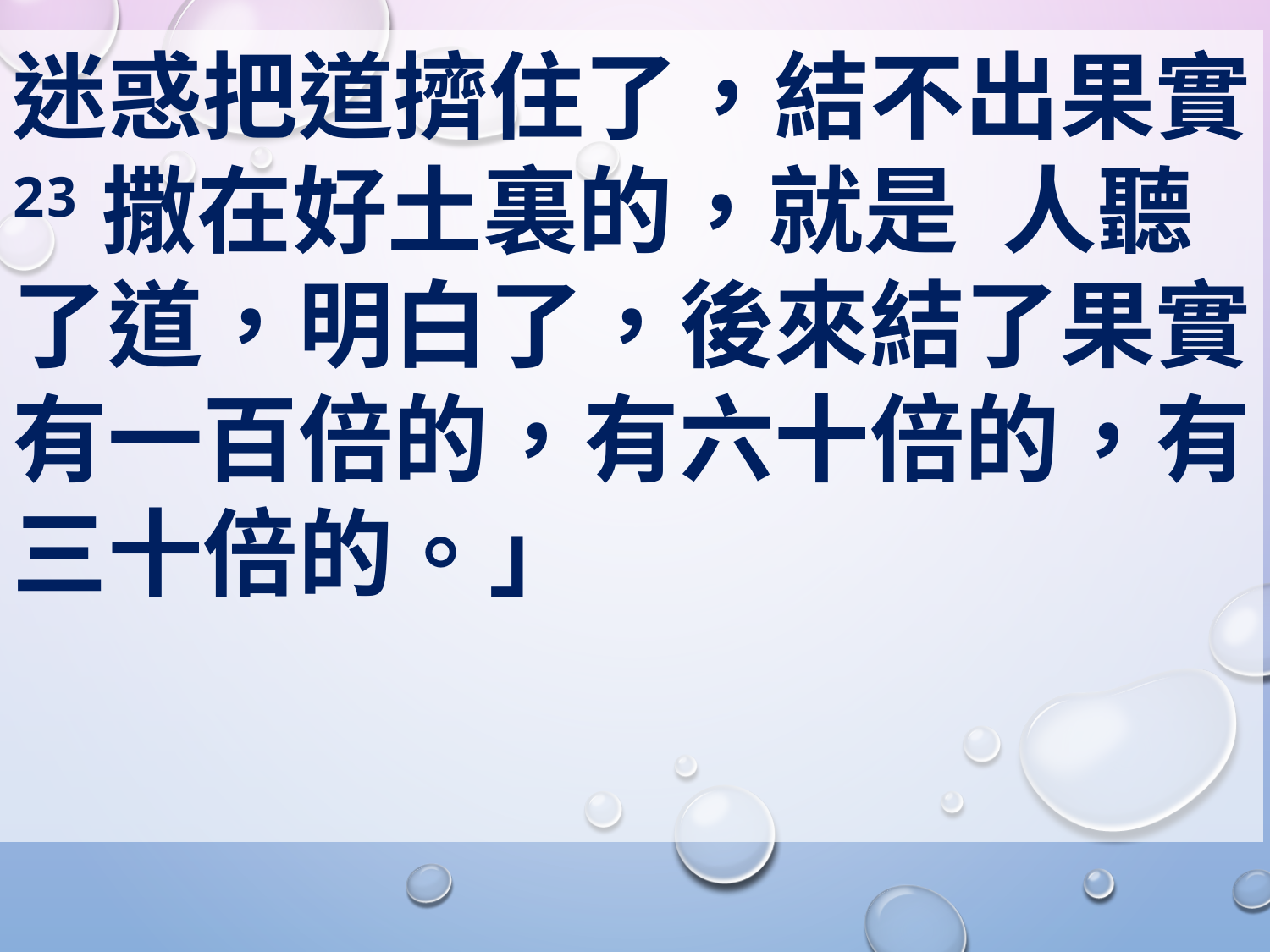

迷惑把道擠住了，結不出果實。23撒在好土裏的，就是  人聽了道，明白了，後來結了果實，有一百倍的，有六十倍的，有三十倍的。」